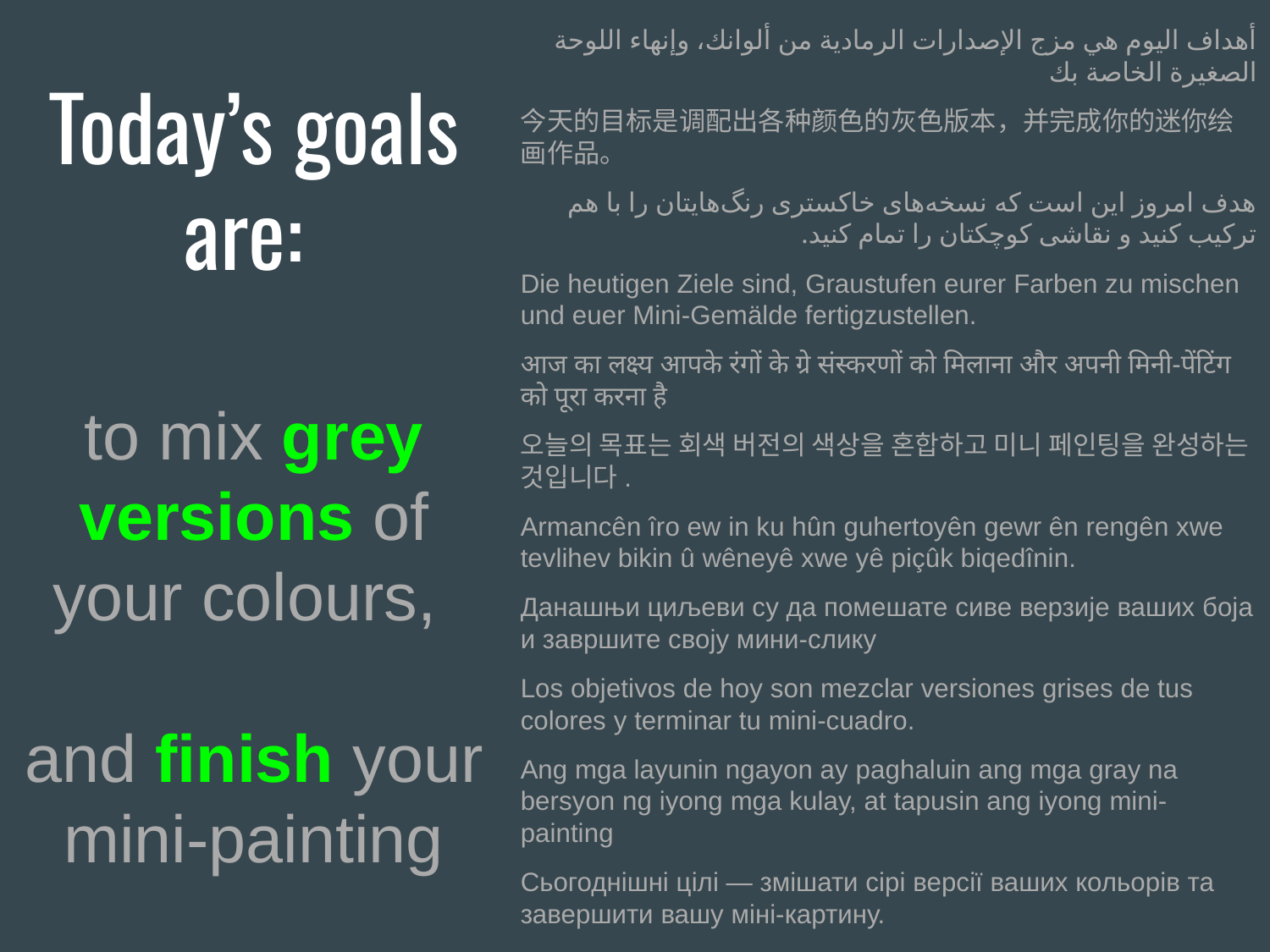

Today’s goals are:

to mix grey versions of your colours,

and finish your mini-painting
أهداف اليوم هي مزج الإصدارات الرمادية من ألوانك، وإنهاء اللوحة الصغيرة الخاصة بك
今天的目标是调配出各种颜色的灰色版本，并完成你的迷你绘画作品。
هدف امروز این است که نسخه‌های خاکستری رنگ‌هایتان را با هم ترکیب کنید و نقاشی کوچکتان را تمام کنید.
Die heutigen Ziele sind, Graustufen eurer Farben zu mischen und euer Mini-Gemälde fertigzustellen.
आज का लक्ष्य आपके रंगों के ग्रे संस्करणों को मिलाना और अपनी मिनी-पेंटिंग को पूरा करना है
오늘의 목표는 회색 버전의 색상을 혼합하고 미니 페인팅을 완성하는 것입니다.
Armancên îro ew in ku hûn guhertoyên gewr ên rengên xwe tevlihev bikin û wêneyê xwe yê piçûk biqedînin.
Данашњи циљеви су да помешате сиве верзије ваших боја и завршите своју мини-слику
Los objetivos de hoy son mezclar versiones grises de tus colores y terminar tu mini-cuadro.
Ang mga layunin ngayon ay paghaluin ang mga gray na bersyon ng iyong mga kulay, at tapusin ang iyong mini-painting
Сьогоднішні цілі — змішати сірі версії ваших кольорів та завершити вашу міні-картину.